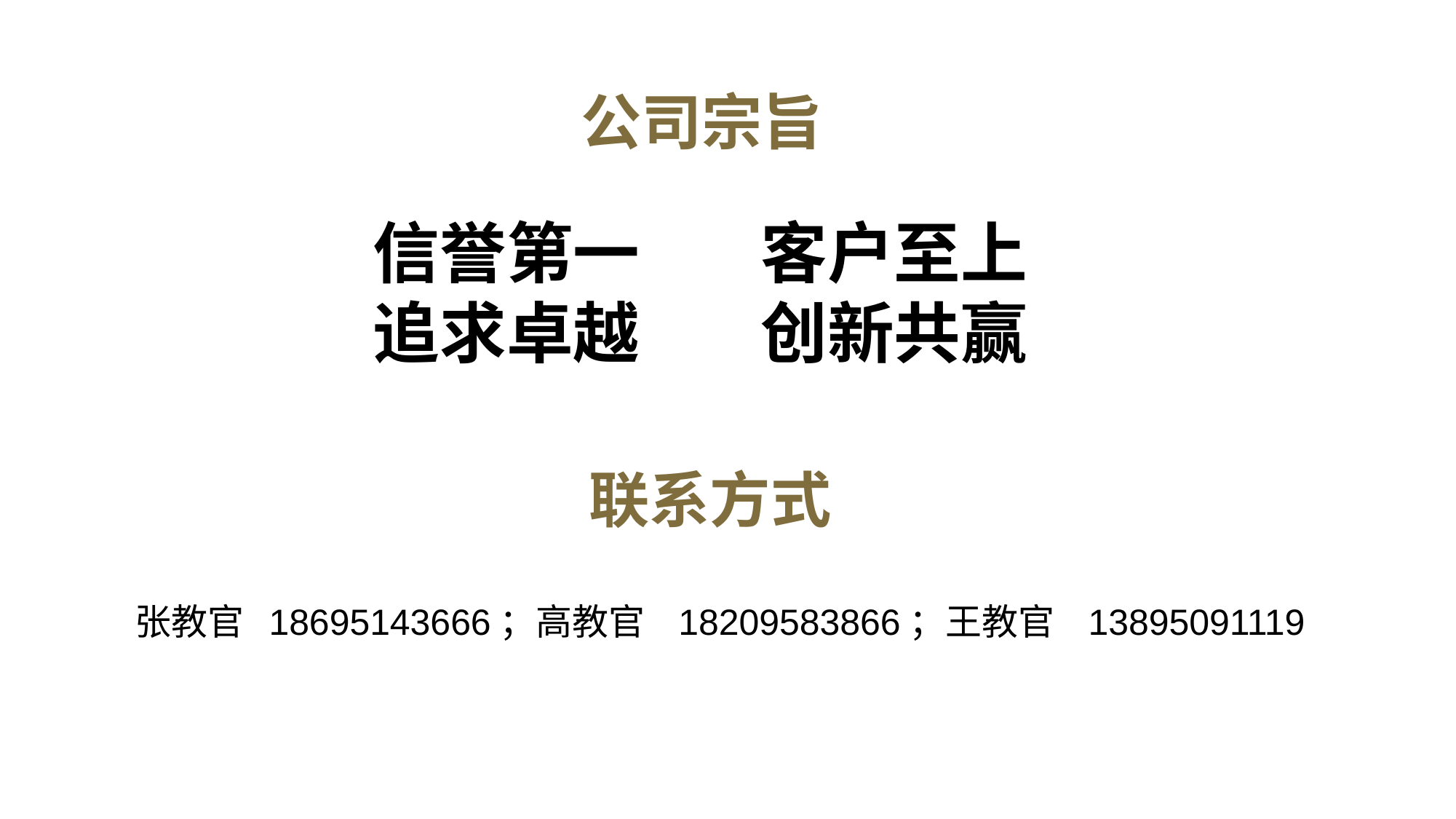

公司宗旨
信誉第一        客户至上
追求卓越        创新共赢
联系方式
张教官  18695143666；高教官   18209583866；王教官   13895091119